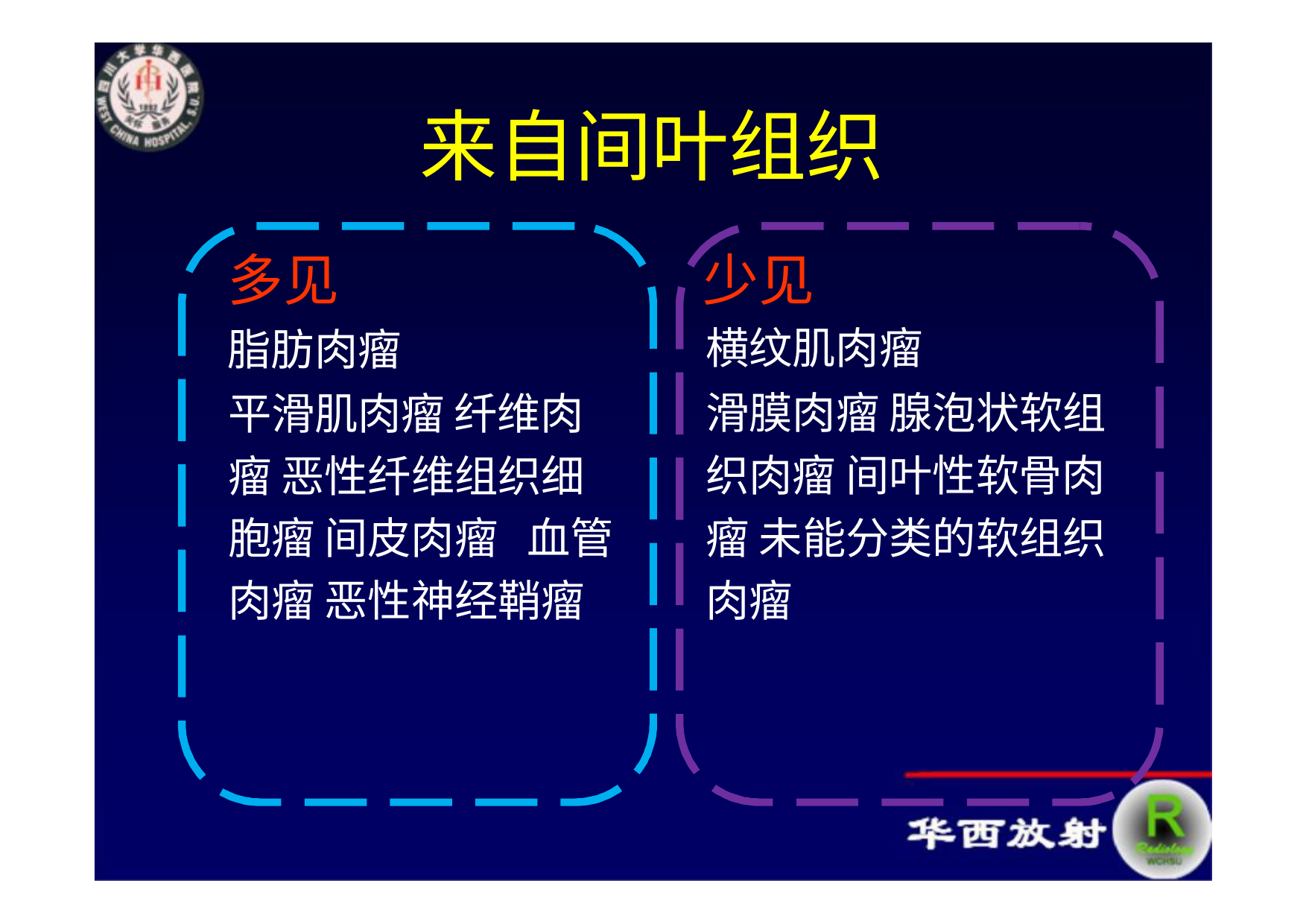

# 来自间叶组织

多见

脂肪肉瘤
少见

横纹肌肉瘤
滑膜肉瘤 腺泡状软组织肉瘤 间叶性软骨肉瘤 未能分类的软组织肉瘤
平滑肌肉瘤 纤维肉瘤 恶性纤维组织细胞瘤 间皮肉瘤   血管肉瘤 恶性神经鞘瘤